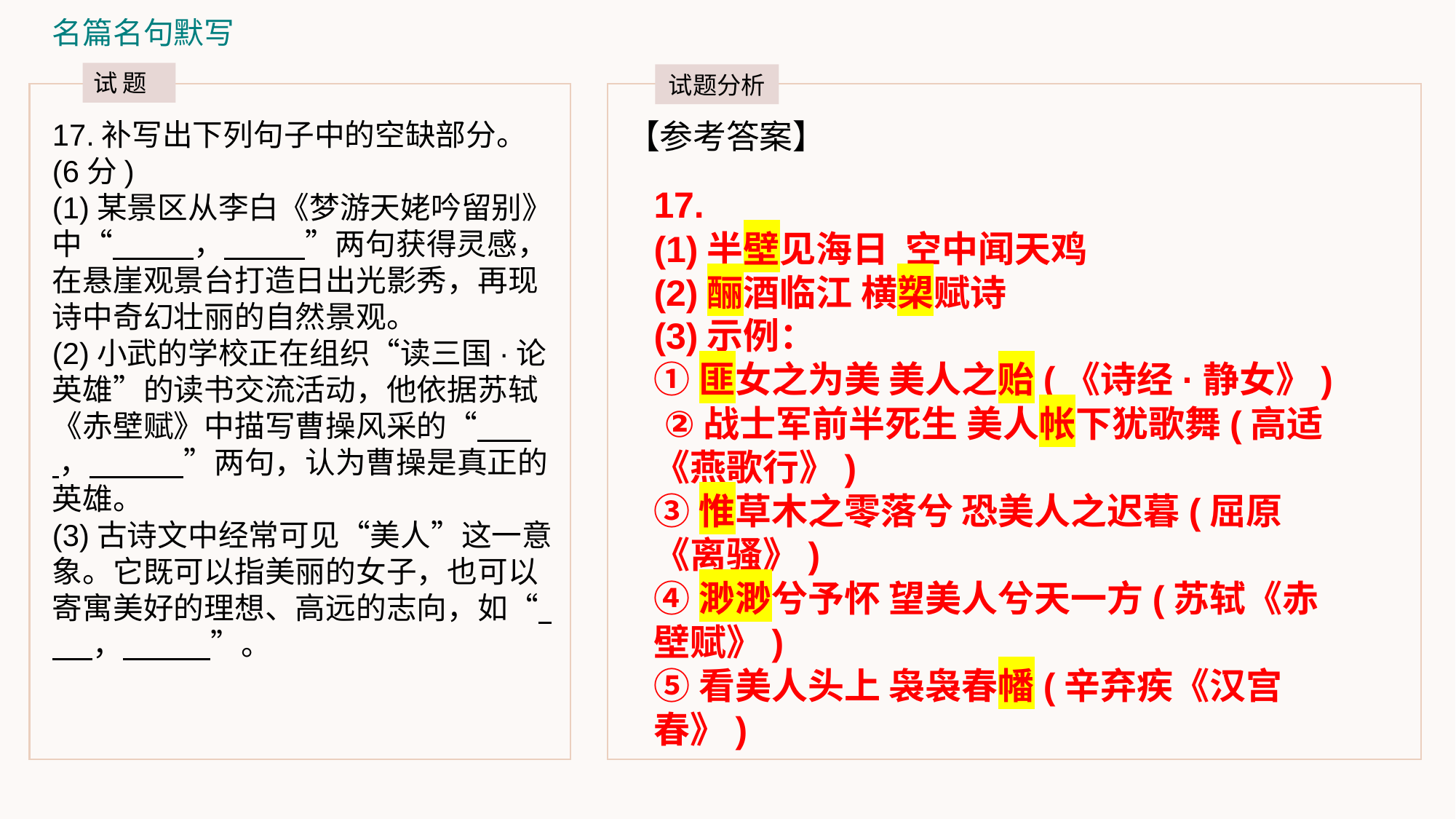

名篇名句默写
试 题
试题分析

17.补写出下列句子中的空缺部分。(6分)(1)某景区从李白《梦游天姥吟留别》中“            ，            ”两句获得灵感，在悬崖观景台打造日出光影秀，再现诗中奇幻壮丽的自然景观。(2)小武的学校正在组织“读三国·论英雄”的读书交流活动，他依据苏轼《赤壁赋》中描写曹操风采的“          ，              ”两句，认为曹操是真正的英雄。(3)古诗文中经常可见“美人”这一意象。它既可以指美丽的女子，也可以寄寓美好的理想、高远的志向，如“         ，             ”。
【参考答案】
17.
(1)半壁见海日  空中闻天鸡
(2)酾酒临江 横槊赋诗(3)示例：
①匪女之为美 美人之贻(《诗经·静女》)  ②战士军前半死生 美人帐下犹歌舞(高适《燕歌行》)
③惟草木之零落兮 恐美人之迟暮(屈原《离骚》)
④渺渺兮予怀 望美人兮天一方(苏轼《赤壁赋》)
⑤看美人头上 袅袅春幡(辛弃疾《汉宫春》)